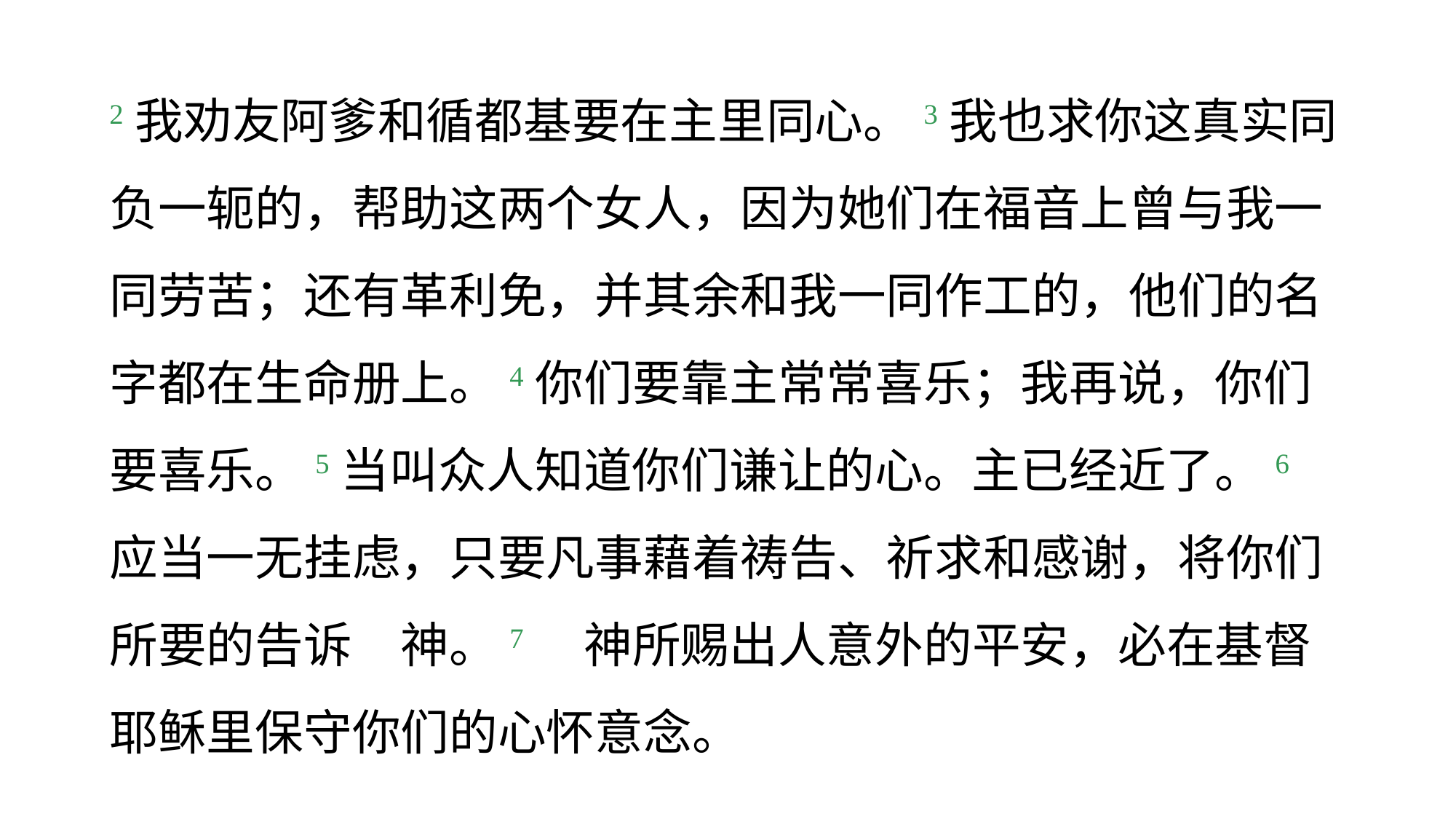

2我劝友阿爹和循都基要在主里同心。3我也求你这真实同负一轭的，帮助这两个女人，因为她们在福音上曾与我一同劳苦；还有革利免，并其余和我一同作工的，他们的名字都在生命册上。4你们要靠主常常喜乐；我再说，你们要喜乐。5当叫众人知道你们谦让的心。主已经近了。6应当一无挂虑，只要凡事藉着祷告、祈求和感谢，将你们所要的告诉　神。7　神所赐出人意外的平安，必在基督耶稣里保守你们的心怀意念。